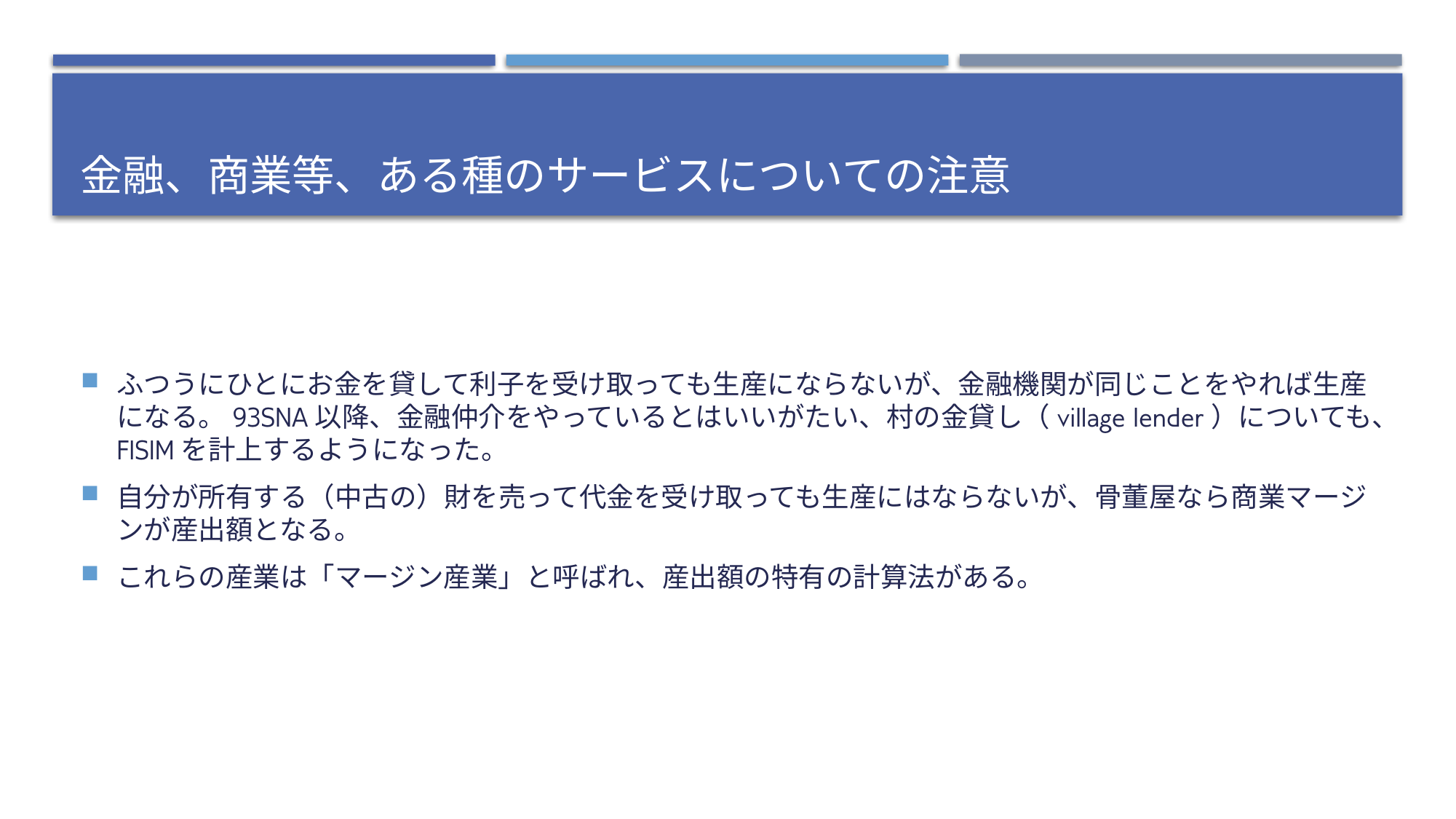

# 金融、商業等、ある種のサービスについての注意
ふつうにひとにお金を貸して利子を受け取っても生産にならないが、金融機関が同じことをやれば生産になる。93SNA以降、金融仲介をやっているとはいいがたい、村の金貸し（village lender）についても、FISIMを計上するようになった。
自分が所有する（中古の）財を売って代金を受け取っても生産にはならないが、骨董屋なら商業マージンが産出額となる。
これらの産業は「マージン産業」と呼ばれ、産出額の特有の計算法がある。